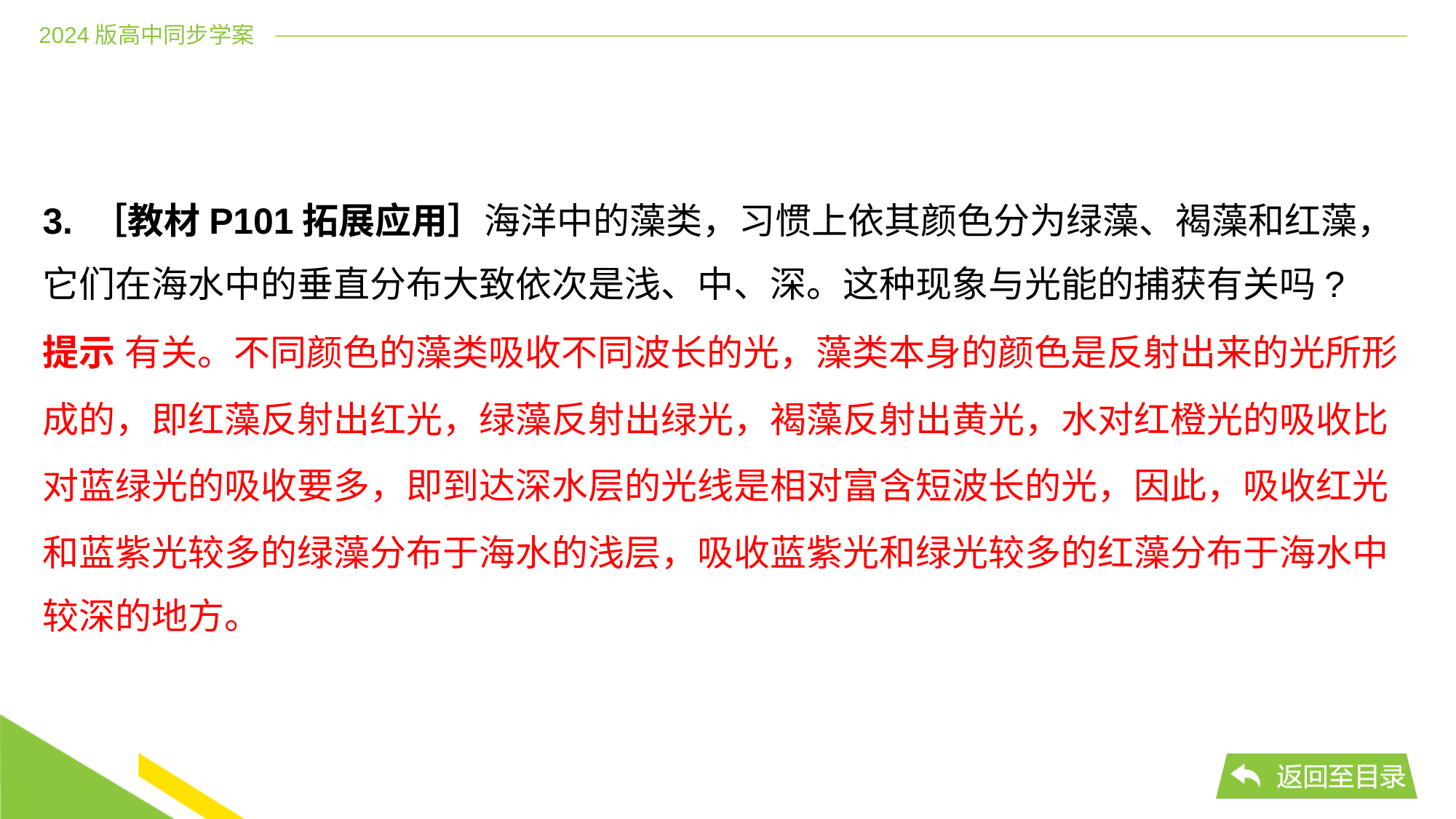

3. ［教材P101拓展应用］海洋中的藻类，习惯上依其颜色分为绿藻、褐藻和红藻，
它们在海水中的垂直分布大致依次是浅、中、深。这种现象与光能的捕获有关吗?
提示 有关。不同颜色的藻类吸收不同波长的光，藻类本身的颜色是反射出来的光所形
成的，即红藻反射出红光，绿藻反射出绿光，褐藻反射出黄光，水对红橙光的吸收比
对蓝绿光的吸收要多，即到达深水层的光线是相对富含短波长的光，因此，吸收红光
和蓝紫光较多的绿藻分布于海水的浅层，吸收蓝紫光和绿光较多的红藻分布于海水中
较深的地方。